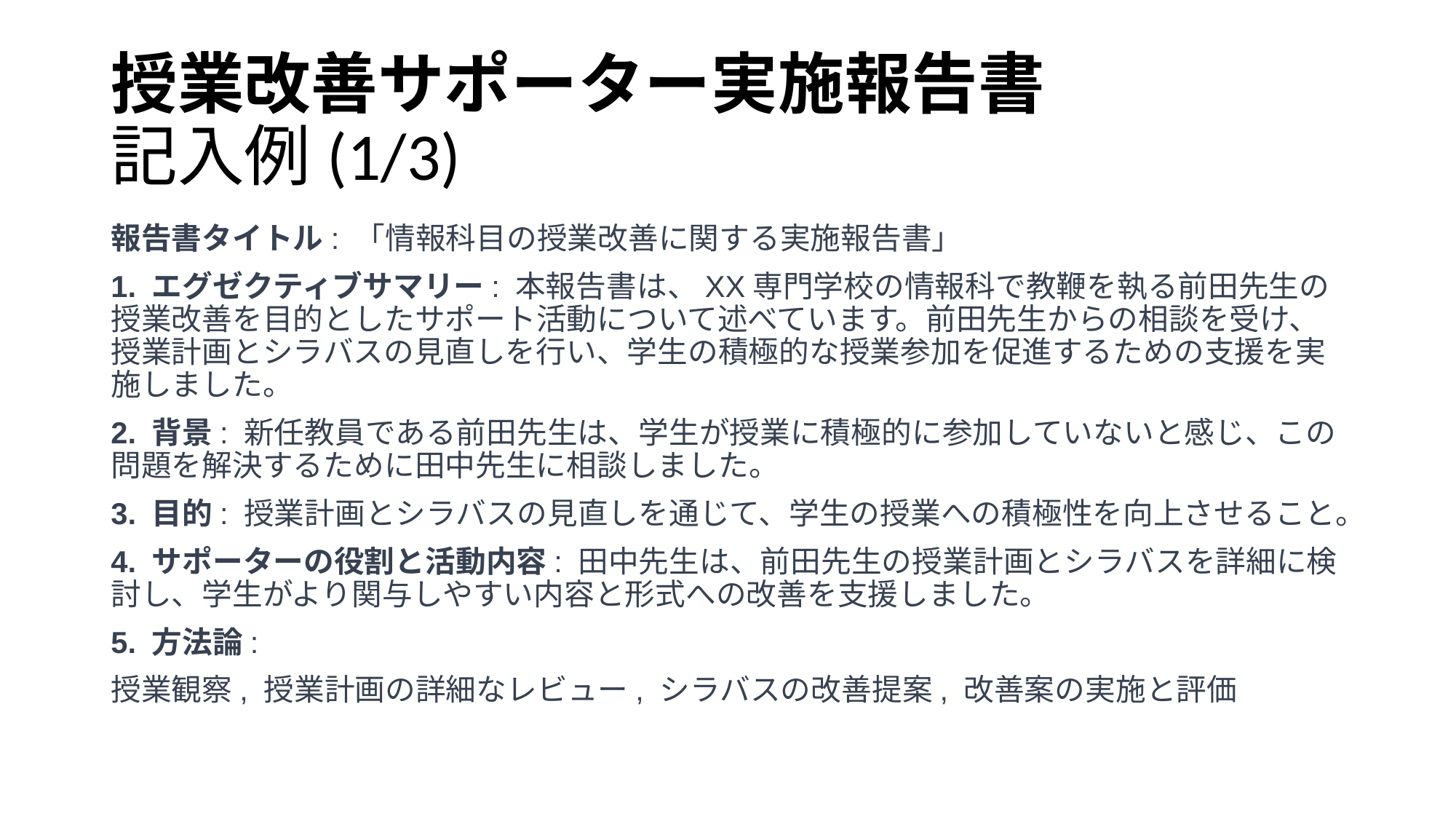

# 授業改善サポーター実施報告書 記入例(1/3)
報告書タイトル: 「情報科目の授業改善に関する実施報告書」
1. エグゼクティブサマリー: 本報告書は、XX専門学校の情報科で教鞭を執る前田先生の授業改善を目的としたサポート活動について述べています。前田先生からの相談を受け、授業計画とシラバスの見直しを行い、学生の積極的な授業参加を促進するための支援を実施しました。
2. 背景: 新任教員である前田先生は、学生が授業に積極的に参加していないと感じ、この問題を解決するために田中先生に相談しました。
3. 目的: 授業計画とシラバスの見直しを通じて、学生の授業への積極性を向上させること。
4. サポーターの役割と活動内容: 田中先生は、前田先生の授業計画とシラバスを詳細に検討し、学生がより関与しやすい内容と形式への改善を支援しました。
5. 方法論:
授業観察, 授業計画の詳細なレビュー, シラバスの改善提案, 改善案の実施と評価